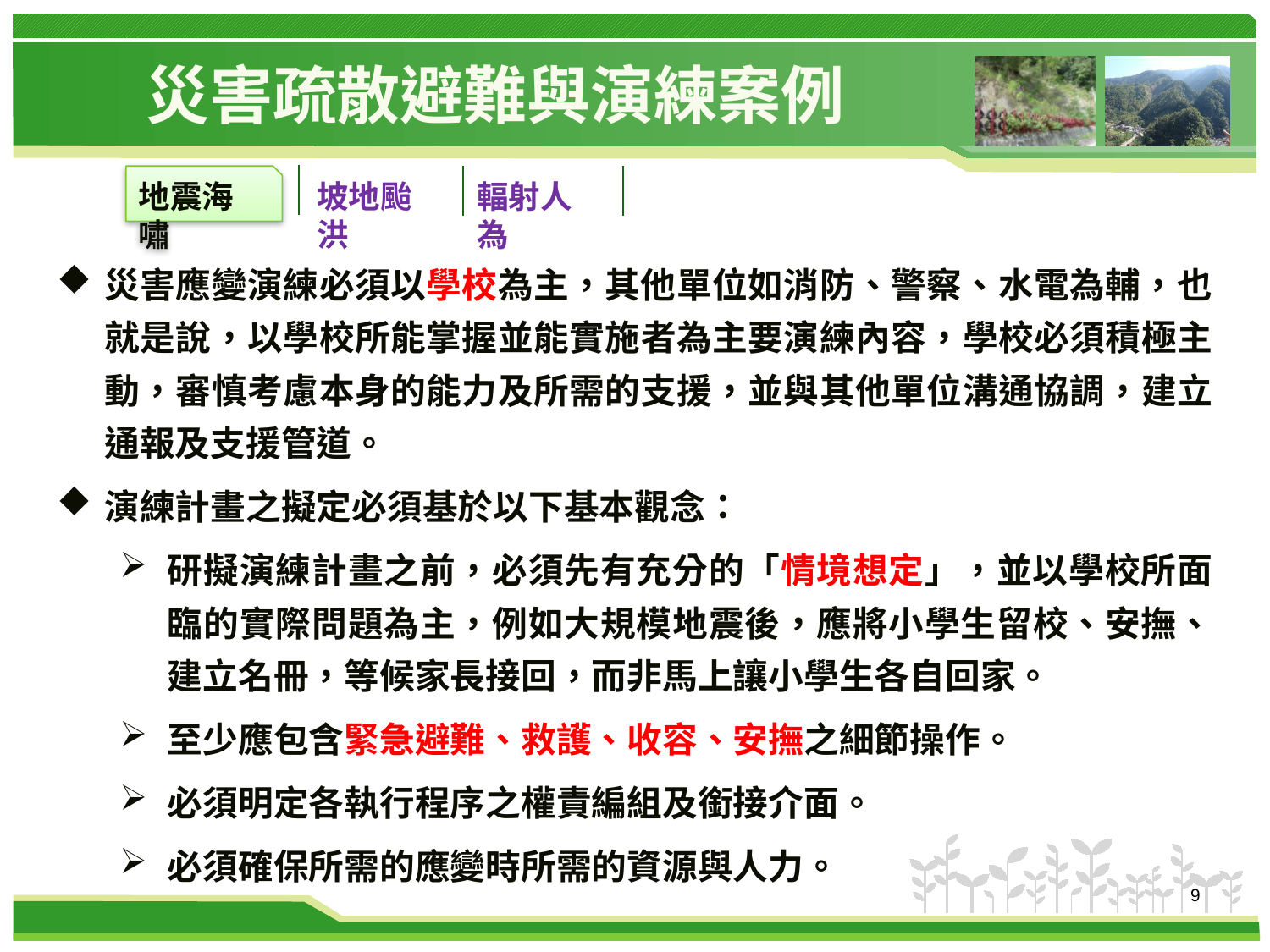

# 災害疏散避難與演練案例
地震海嘯
坡地颱洪
輻射人為
災害應變演練必須以學校為主，其他單位如消防、警察、水電為輔，也就是說，以學校所能掌握並能實施者為主要演練內容，學校必須積極主動，審慎考慮本身的能力及所需的支援，並與其他單位溝通協調，建立通報及支援管道。
演練計畫之擬定必須基於以下基本觀念：
研擬演練計畫之前，必須先有充分的「情境想定」，並以學校所面臨的實際問題為主，例如大規模地震後，應將小學生留校、安撫、建立名冊，等候家長接回，而非馬上讓小學生各自回家。
至少應包含緊急避難、救護、收容、安撫之細節操作。
必須明定各執行程序之權責編組及銜接介面。
必須確保所需的應變時所需的資源與人力。
9